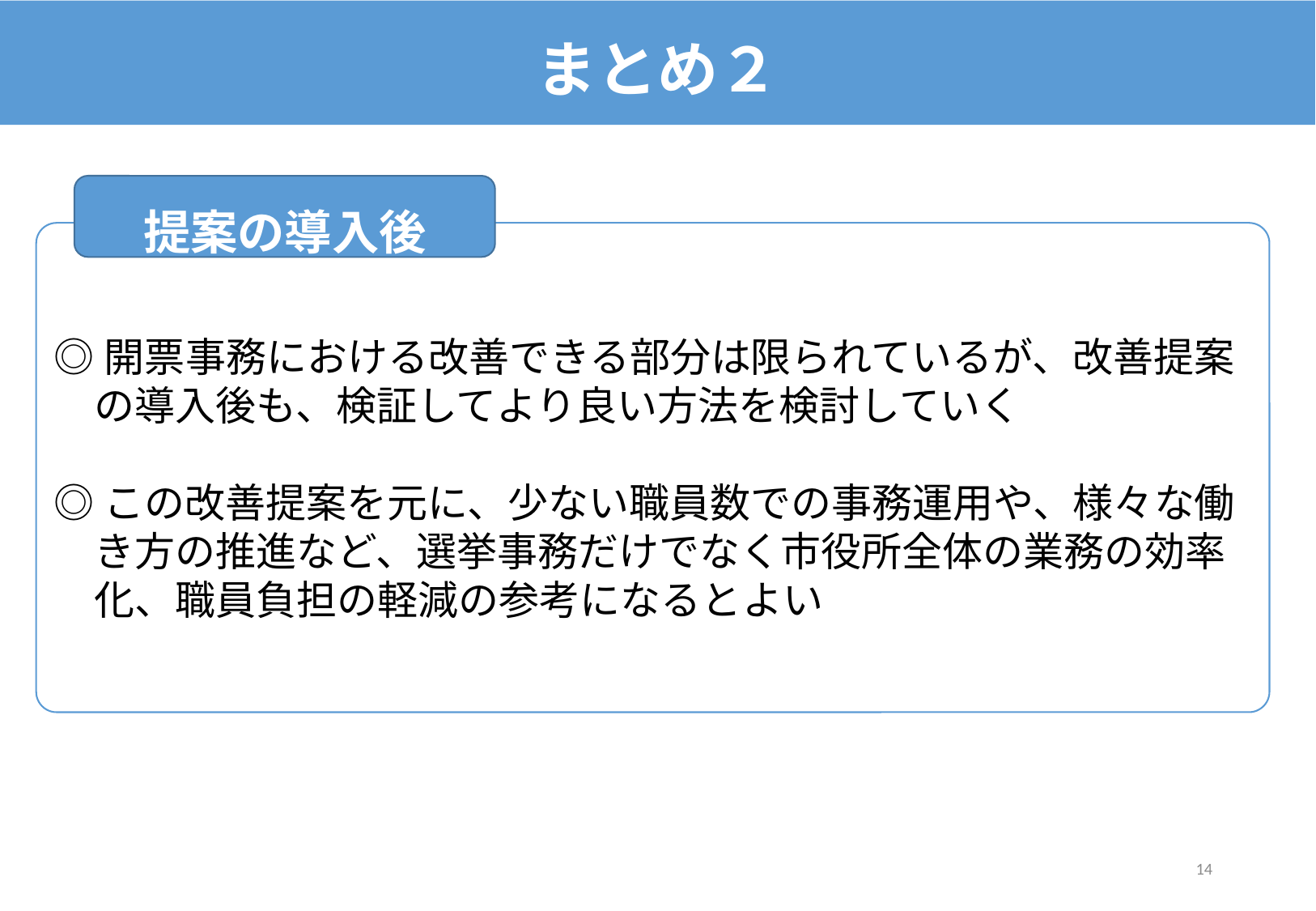

#
まとめ２
提案の導入後

◎開票事務における改善できる部分は限られているが、改善提案
　の導入後も、検証してより良い方法を検討していく

◎この改善提案を元に、少ない職員数での事務運用や、様々な働
　き方の推進など、選挙事務だけでなく市役所全体の業務の効率
　化、職員負担の軽減の参考になるとよい

14